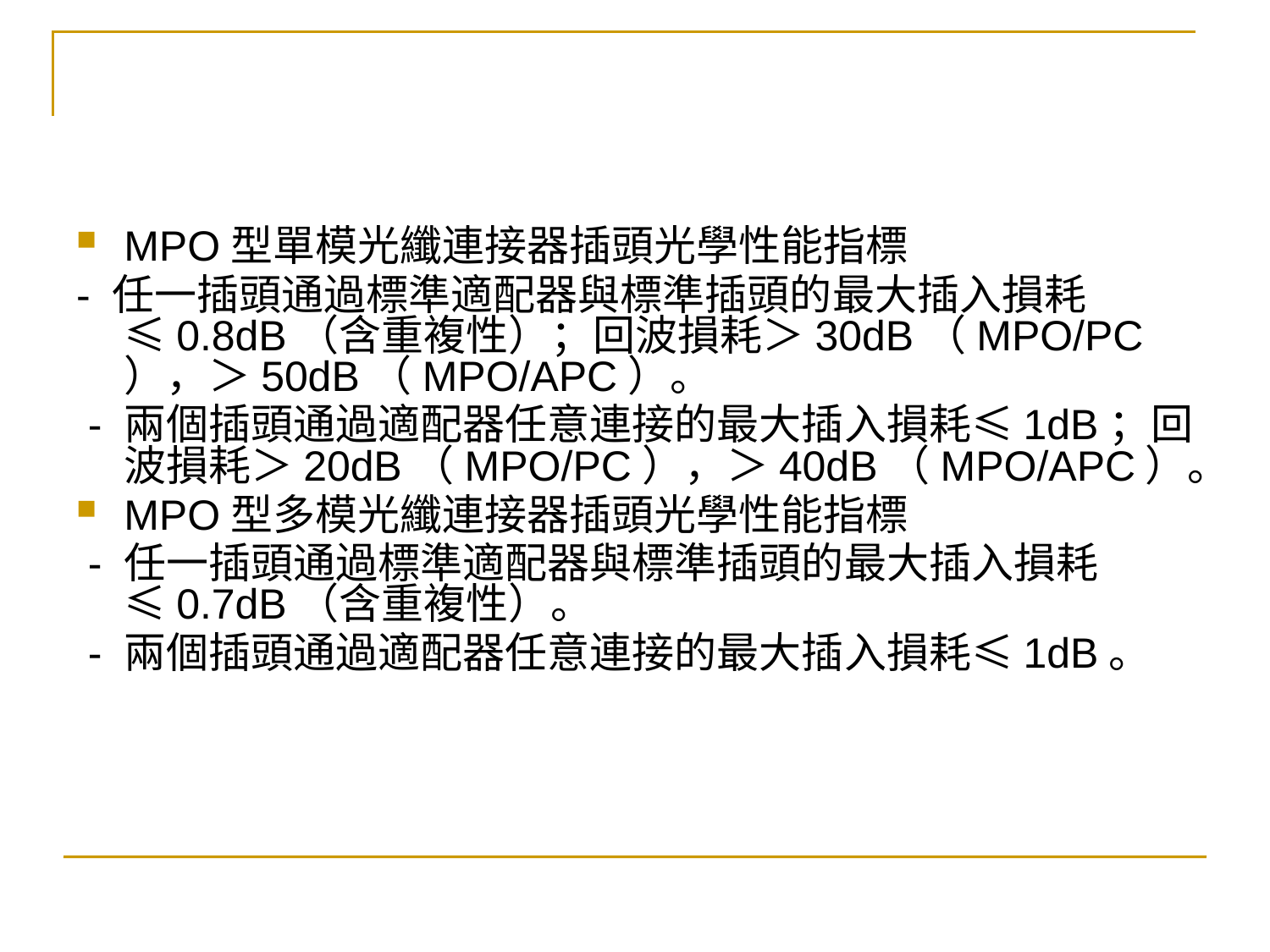

MPO型單模光纖連接器插頭光學性能指標
- 任一插頭通過標準適配器與標準插頭的最大插入損耗≤0.8dB（含重複性）；回波損耗＞30dB（MPO/PC），＞50dB（MPO/APC）。
 - 兩個插頭通過適配器任意連接的最大插入損耗≤1dB；回波損耗＞20dB（MPO/PC），＞40dB（MPO/APC）。
MPO型多模光纖連接器插頭光學性能指標
 - 任一插頭通過標準適配器與標準插頭的最大插入損耗≤0.7dB（含重複性）。
 - 兩個插頭通過適配器任意連接的最大插入損耗≤1dB。